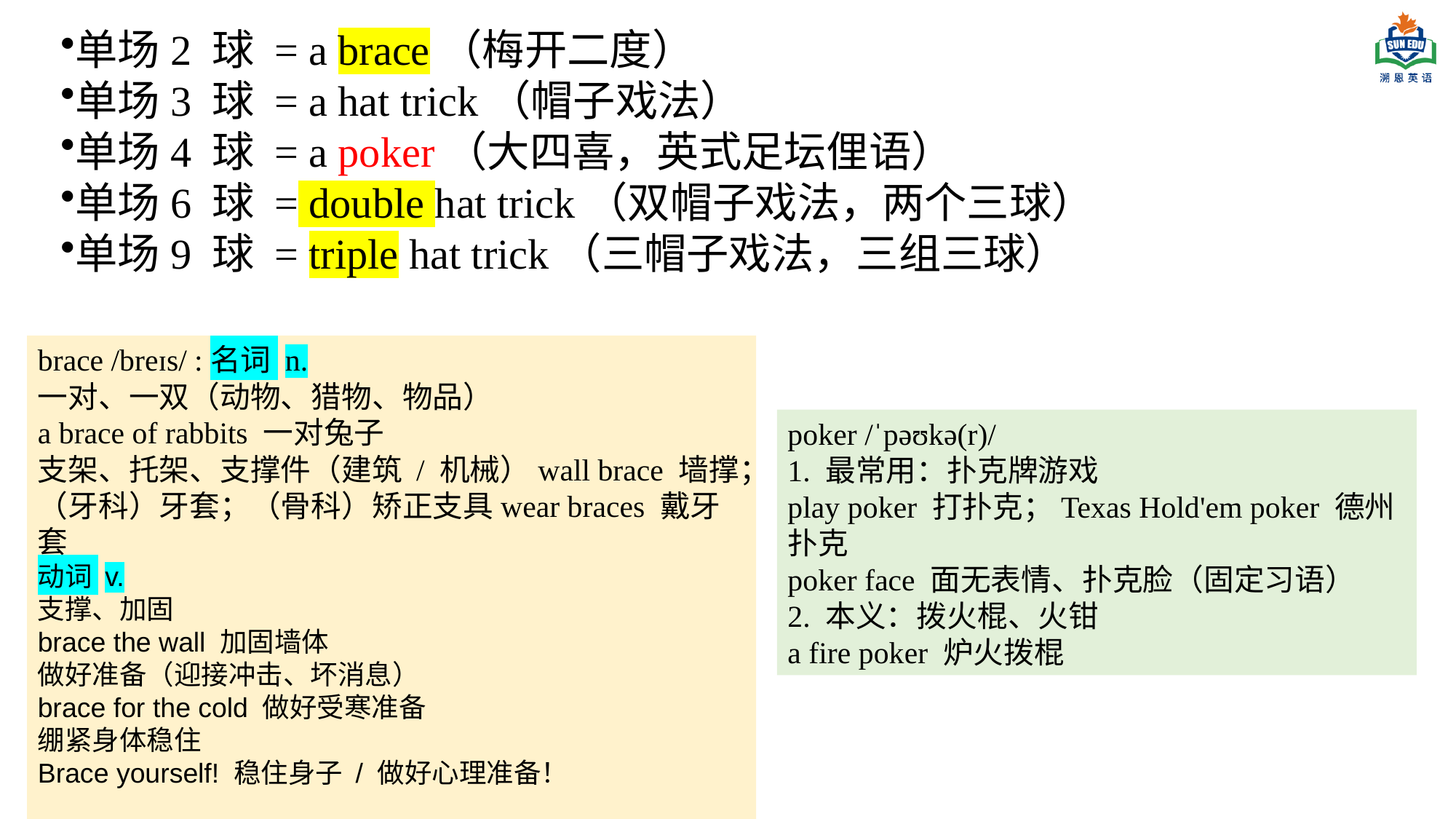

单场2 球 = a brace（梅开二度）
单场3 球 = a hat trick（帽子戏法）
单场4 球 = a poker（大四喜，英式足坛俚语）
单场6 球 = double hat trick（双帽子戏法，两个三球）
单场9 球 = triple hat trick（三帽子戏法，三组三球）

brace /breɪs/ :名词 n.
一对、一双（动物、猎物、物品）
a brace of rabbits 一对兔子
支架、托架、支撑件（建筑 / 机械）wall brace 墙撑；
（牙科）牙套；（骨科）矫正支具wear braces 戴牙套
动词 v.
支撑、加固
brace the wall 加固墙体
做好准备（迎接冲击、坏消息）
brace for the cold 做好受寒准备
绷紧身体稳住
Brace yourself! 稳住身子 / 做好心理准备！

poker /ˈpəʊkə(r)/
1. 最常用：扑克牌游戏
play poker 打扑克；Texas Hold'em poker 德州扑克
poker face 面无表情、扑克脸（固定习语）
2. 本义：拨火棍、火钳
a fire poker 炉火拨棍